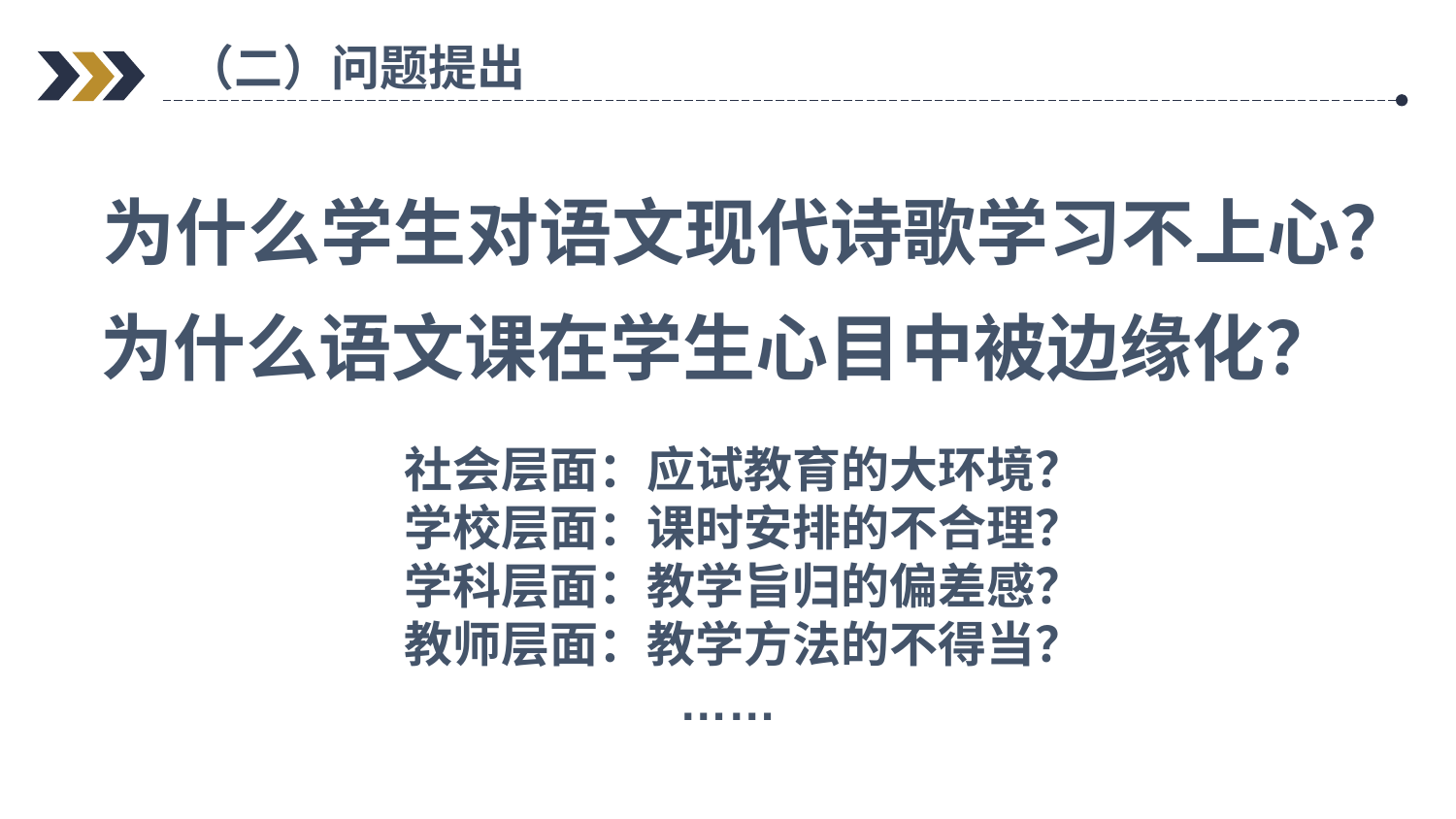

（二）问题提出

为什么学生对语文现代诗歌学习不上心？

为什么语文课在学生心目中被边缘化？
社会层面：应试教育的大环境？
学校层面：课时安排的不合理？
学科层面：教学旨归的偏差感？
教师层面：教学方法的不得当？
……